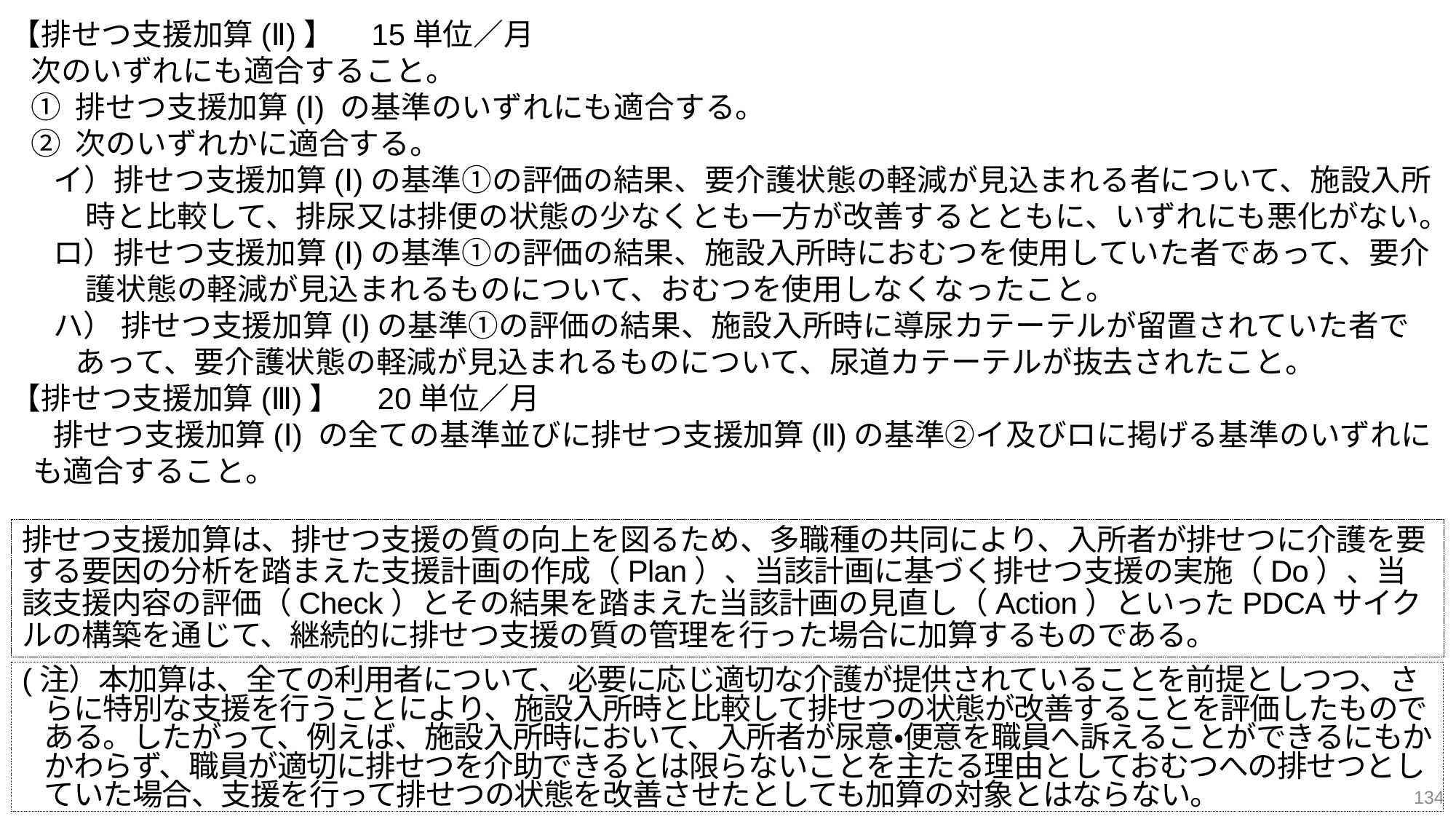

【排せつ支援加算(Ⅱ)】　15単位／月
次のいずれにも適合すること。
① 排せつ支援加算(Ⅰ) の基準のいずれにも適合する。
② 次のいずれかに適合する。
イ）排せつ支援加算(Ⅰ)の基準①の評価の結果、要介護状態の軽減が見込まれる者について、施設入所時と比較して、排尿又は排便の状態の少なくとも一方が改善するとともに、いずれにも悪化がない。
ロ）排せつ支援加算(Ⅰ)の基準①の評価の結果、施設入所時におむつを使用していた者であって、要介護状態の軽減が見込まれるものについて、おむつを使用しなくなったこと。
ハ） 排せつ支援加算(Ⅰ)の基準①の評価の結果、施設入所時に導尿カテーテルが留置されていた者であって、要介護状態の軽減が見込まれるものについて、尿道カテーテルが抜去されたこと。
【排せつ支援加算(Ⅲ)】　20単位／月
排せつ支援加算(Ⅰ) の全ての基準並びに排せつ支援加算(Ⅱ)の基準②イ及びロに掲げる基準のいずれにも適合すること。

排せつ支援加算は、排せつ支援の質の向上を図るため、多職種の共同により、入所者が排せつに介護を要する要因の分析を踏まえた支援計画の作成（Plan）、当該計画に基づく排せつ支援の実施（Do）、当該支援内容の評価（Check）とその結果を踏まえた当該計画の見直し（Action）といったPDCAサイクルの構築を通じて、継続的に排せつ支援の質の管理を行った場合に加算するものである。
(注）本加算は、全ての利用者について、必要に応じ適切な介護が提供されていることを前提としつつ、さらに特別な支援を行うことにより、施設入所時と比較して排せつの状態が改善することを評価したものである。したがって、例えば、施設入所時において、入所者が尿意・便意を職員へ訴えることができるにもかかわらず、職員が適切に排せつを介助できるとは限らないことを主たる理由としておむつへの排せつとしていた場合、支援を行って排せつの状態を改善させたとしても加算の対象とはならない。
134